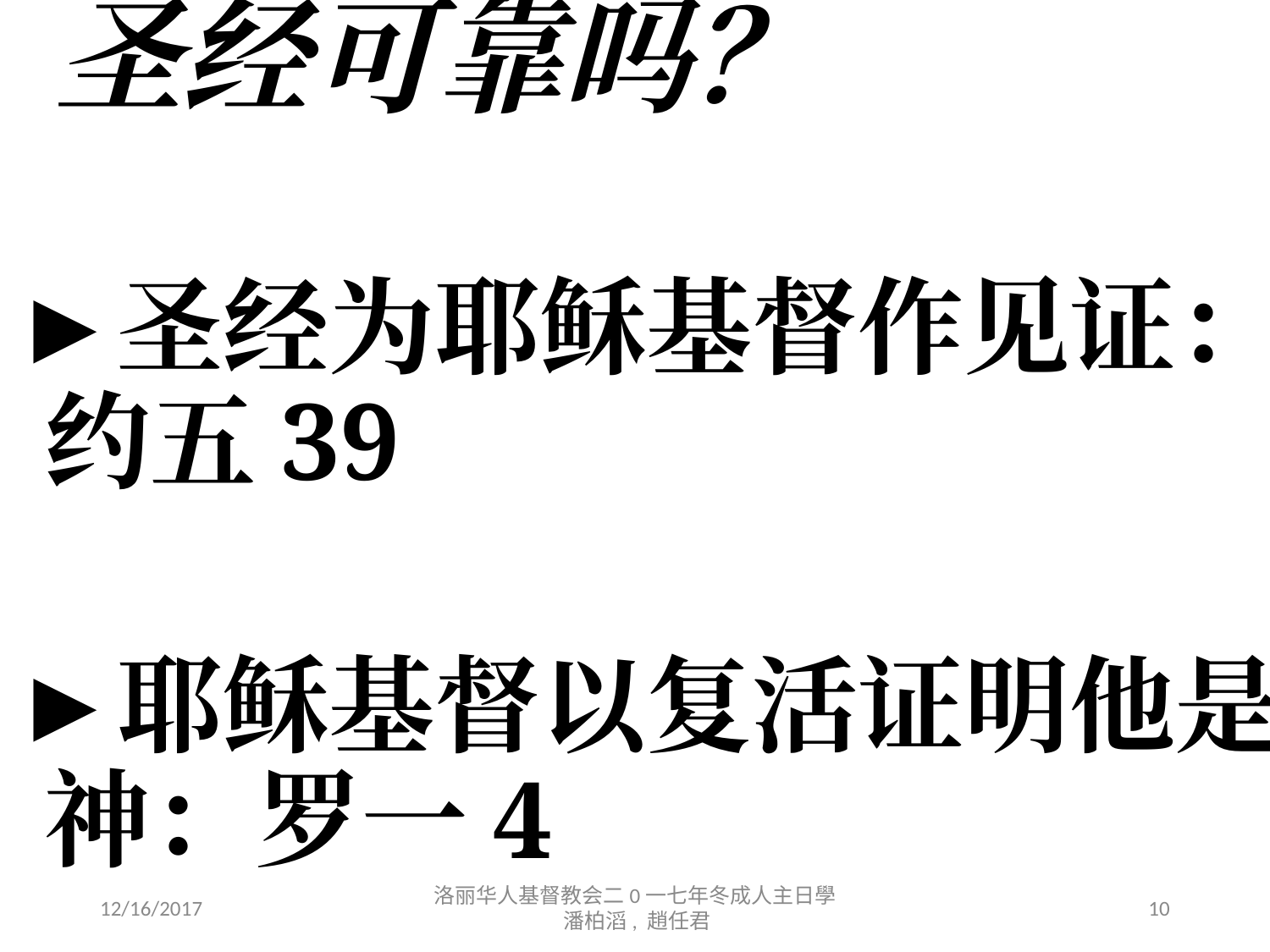

# 圣经可靠吗？

圣经为耶稣基督作见证：约五39

耶稣基督以复活证明他是神：罗一4
12/16/2017
洛丽华人基督教会二0一七年冬成人主日學   潘柏滔, 趙任君
10